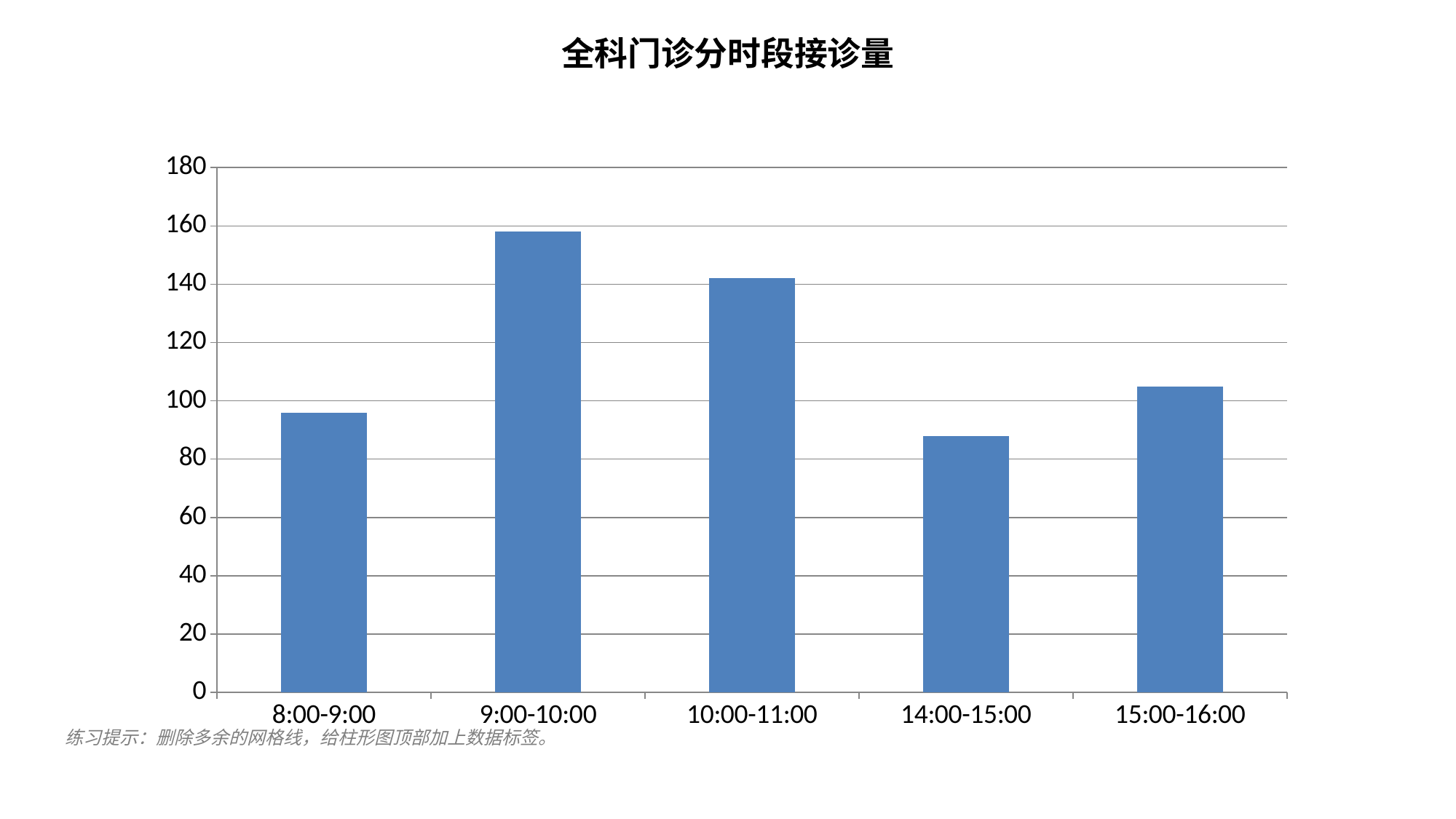

全科门诊分时段接诊量

### Chart

| Category | 接诊人次 |
|---|---|
| 8:00-9:00 | 96.0 |
| 9:00-10:00 | 158.0 |
| 10:00-11:00 | 142.0 |
| 14:00-15:00 | 88.0 |
| 15:00-16:00 | 105.0 |
练习提示：删除多余的网格线，给柱形图顶部加上数据标签。